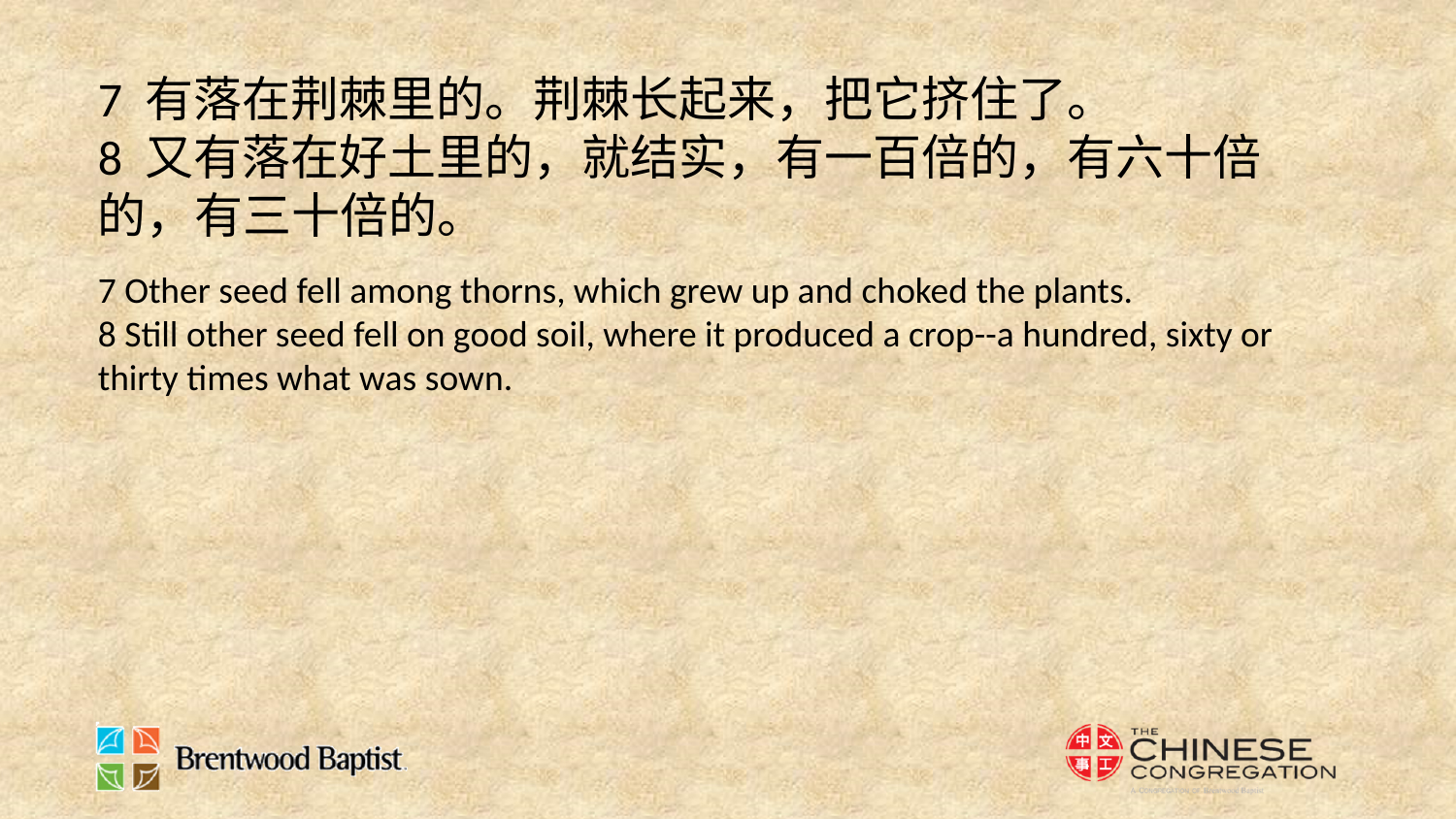

7 有落在荆棘里的。荆棘长起来，把它挤住了。
8 又有落在好土里的，就结实，有一百倍的，有六十倍的，有三十倍的。

7 Other seed fell among thorns, which grew up and choked the plants.
8 Still other seed fell on good soil, where it produced a crop--a hundred, sixty or thirty times what was sown.